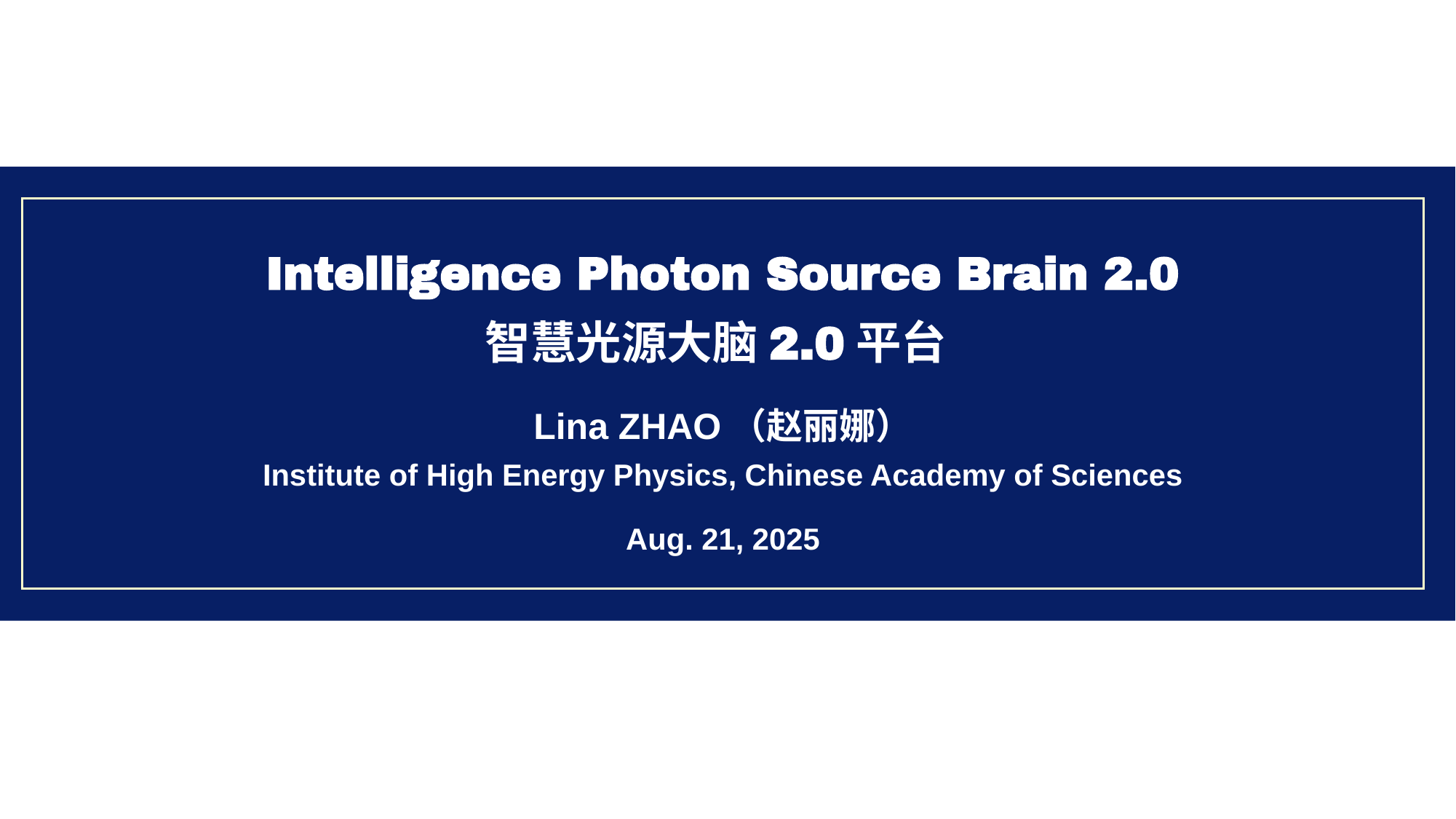

Intelligence Photon Source Brain 2.0
智慧光源大脑2.0平台

Lina ZHAO（赵丽娜）
Institute of High Energy Physics, Chinese Academy of Sciences

Aug. 21, 2025